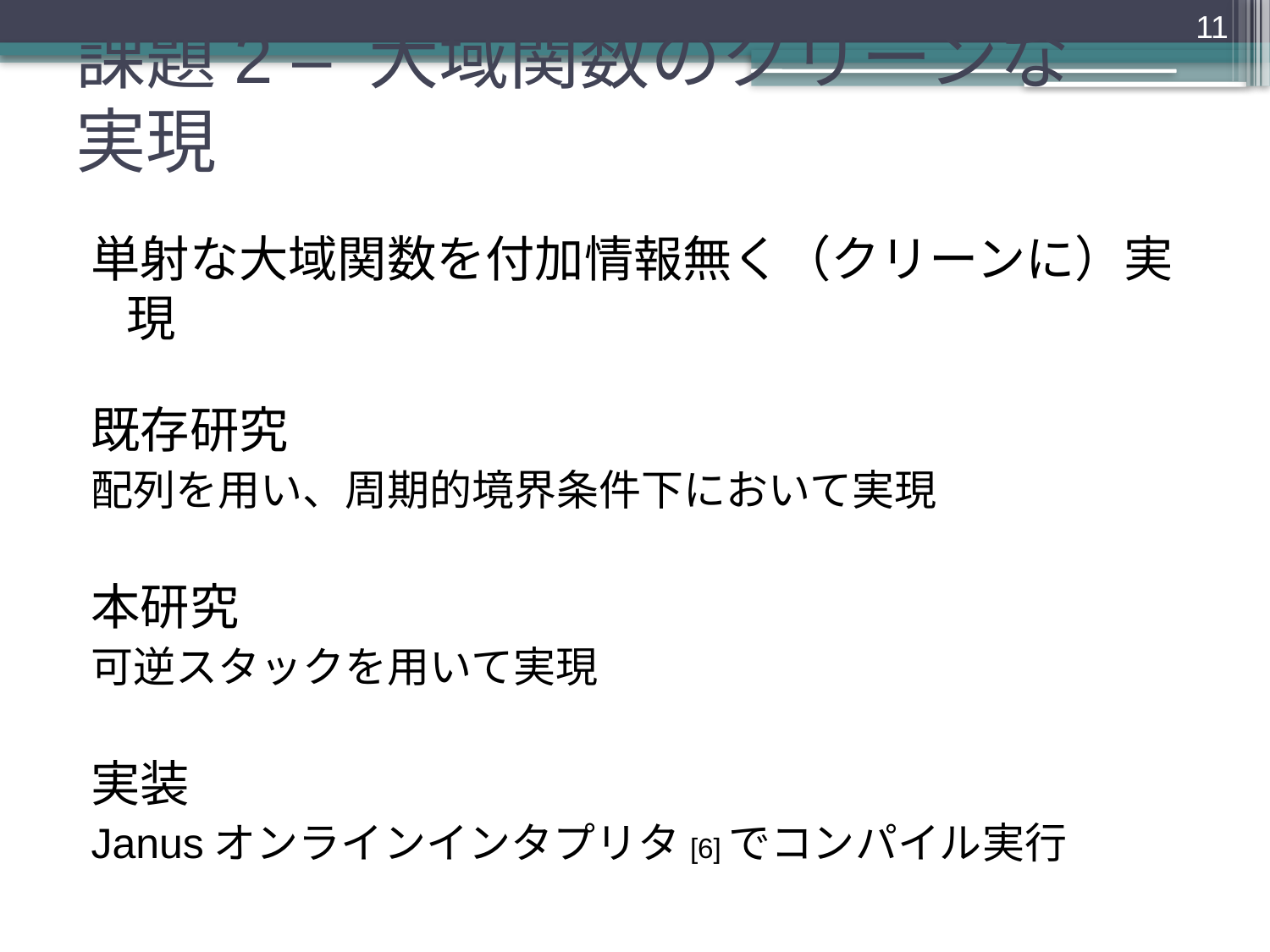

11
# 課題2 – 大域関数のクリーンな実現
単射な大域関数を付加情報無く（クリーンに）実現

既存研究
配列を用い、周期的境界条件下において実現

本研究
可逆スタックを用いて実現

実装
Janusオンラインインタプリタ[6]でコンパイル実行